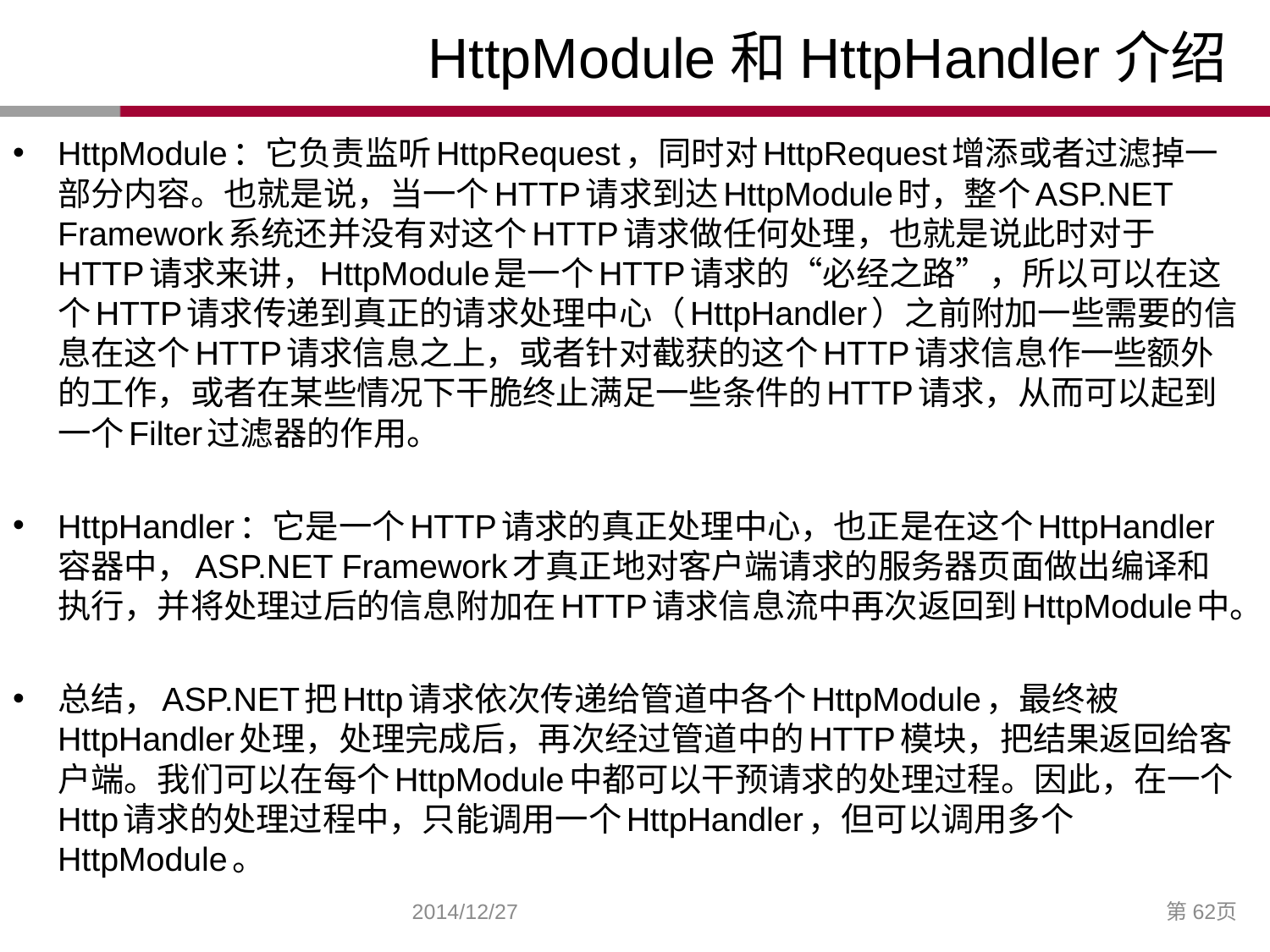

# HttpModule和HttpHandler介绍
HttpModule：它负责监听HttpRequest，同时对HttpRequest增添或者过滤掉一部分内容。也就是说，当一个HTTP请求到达HttpModule时，整个ASP.NET Framework系统还并没有对这个HTTP请求做任何处理，也就是说此时对于HTTP请求来讲，HttpModule是一个HTTP请求的“必经之路”，所以可以在这个HTTP请求传递到真正的请求处理中心（HttpHandler）之前附加一些需要的信息在这个HTTP请求信息之上，或者针对截获的这个HTTP请求信息作一些额外的工作，或者在某些情况下干脆终止满足一些条件的HTTP请求，从而可以起到一个Filter过滤器的作用。

HttpHandler：它是一个HTTP请求的真正处理中心，也正是在这个HttpHandler容器中，ASP.NET Framework才真正地对客户端请求的服务器页面做出编译和执行，并将处理过后的信息附加在HTTP请求信息流中再次返回到HttpModule中。

总结，ASP.NET把Http请求依次传递给管道中各个HttpModule，最终被HttpHandler处理，处理完成后，再次经过管道中的HTTP模块，把结果返回给客户端。我们可以在每个HttpModule中都可以干预请求的处理过程。因此，在一个Http请求的处理过程中，只能调用一个HttpHandler，但可以调用多个HttpModule。

2014/12/27
第62页